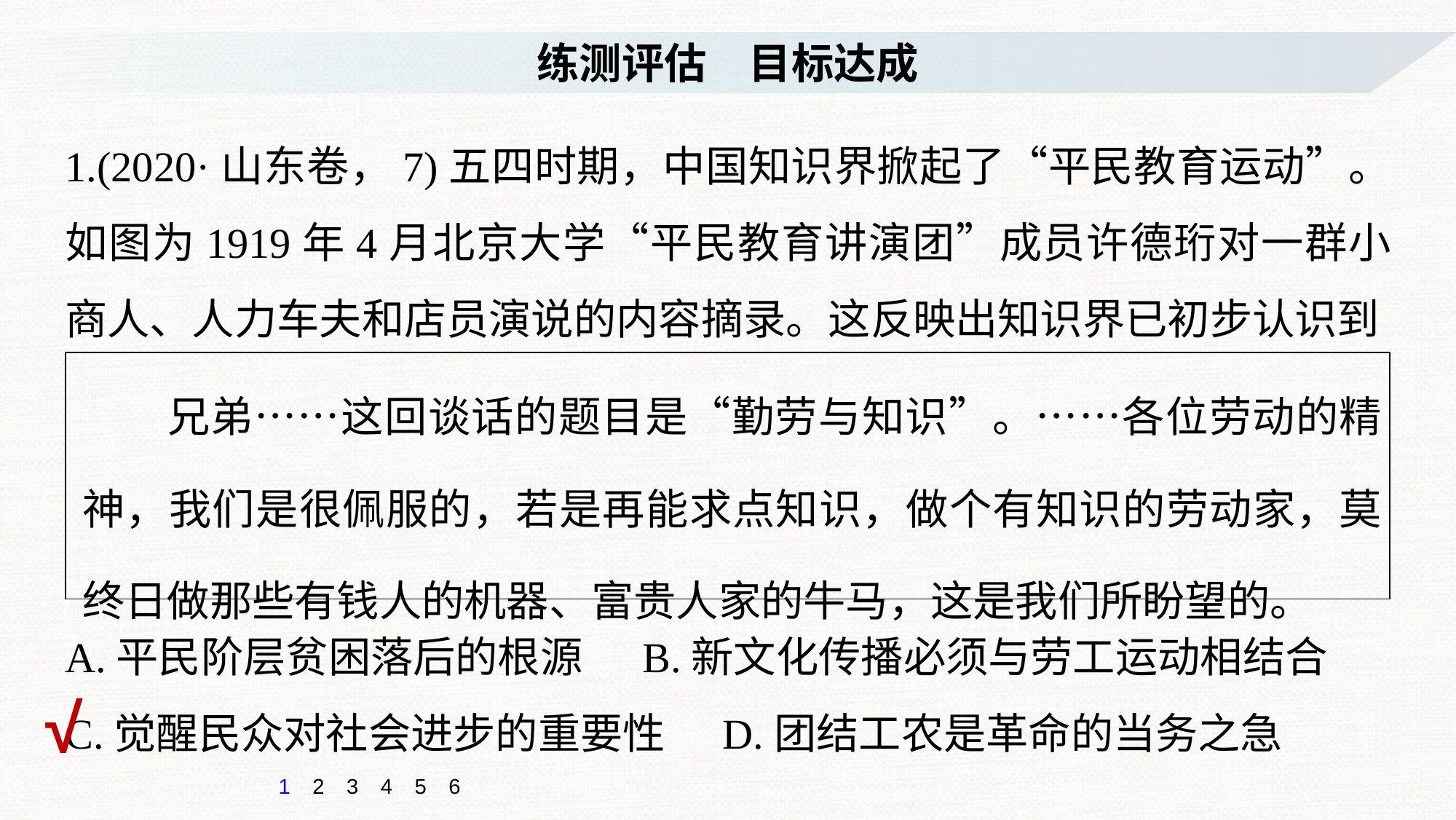

练测评估　目标达成

1.(2020·山东卷，7)五四时期，中国知识界掀起了“平民教育运动”。如图为1919年4月北京大学“平民教育讲演团”成员许德珩对一群小商人、人力车夫和店员演说的内容摘录。这反映出知识界已初步认识到
| 兄弟……这回谈话的题目是“勤劳与知识”。……各位劳动的精神，我们是很佩服的，若是再能求点知识，做个有知识的劳动家，莫终日做那些有钱人的机器、富贵人家的牛马，这是我们所盼望的。 |
| --- |
A.平民阶层贫困落后的根源	        B.新文化传播必须与劳工运动相结合
C.觉醒民众对社会进步的重要性     D.团结工农是革命的当务之急
√
1
2
3
4
5
6